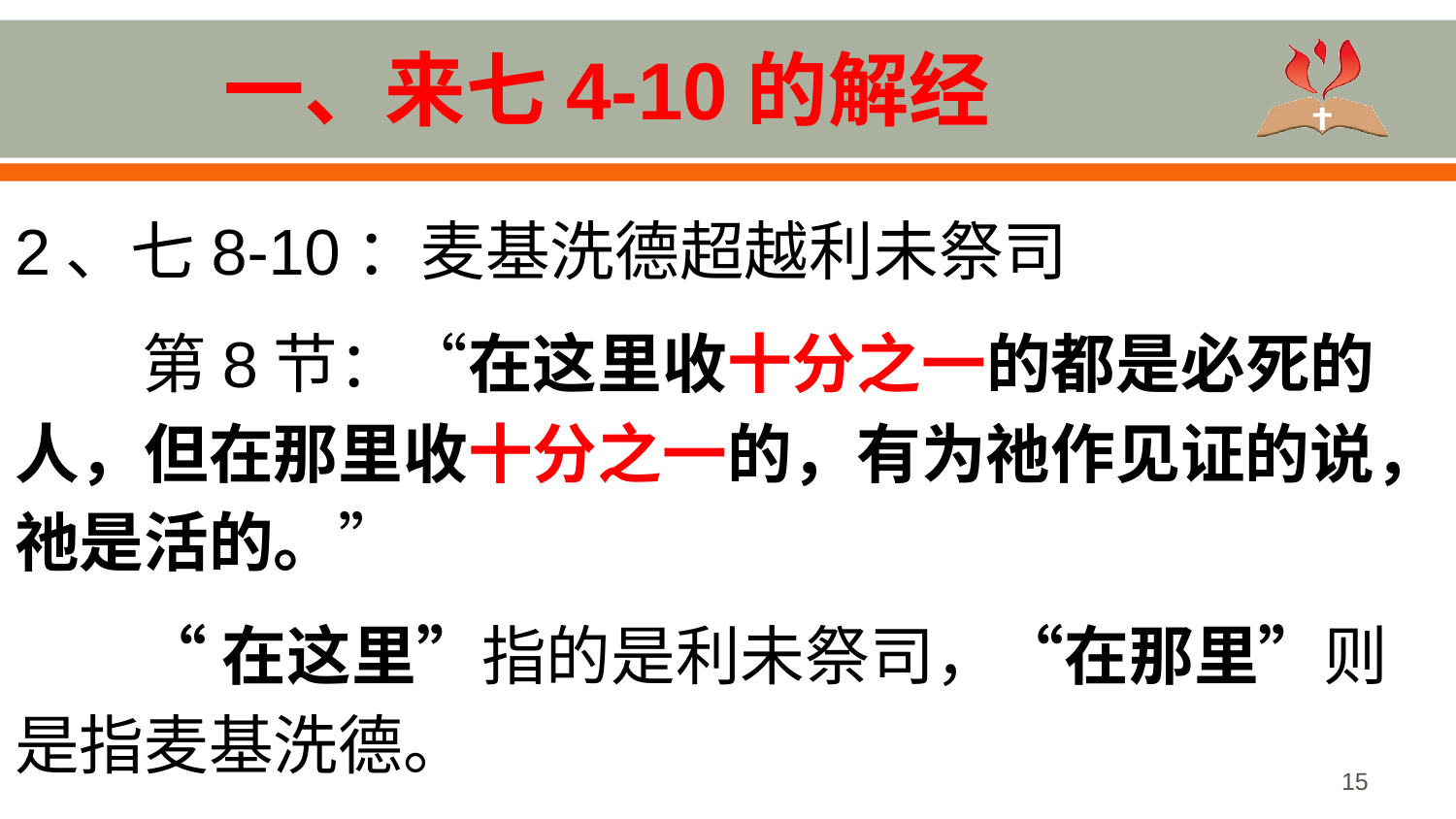

# 一、来七4-10的解经
2、七8-10：麦基洗德超越利未祭司
第8节：“在这里收十分之一的都是必死的人，但在那里收十分之一的，有为祂作见证的说，祂是活的。”
“在这里”指的是利未祭司，“在那里”则是指麦基洗德。

15